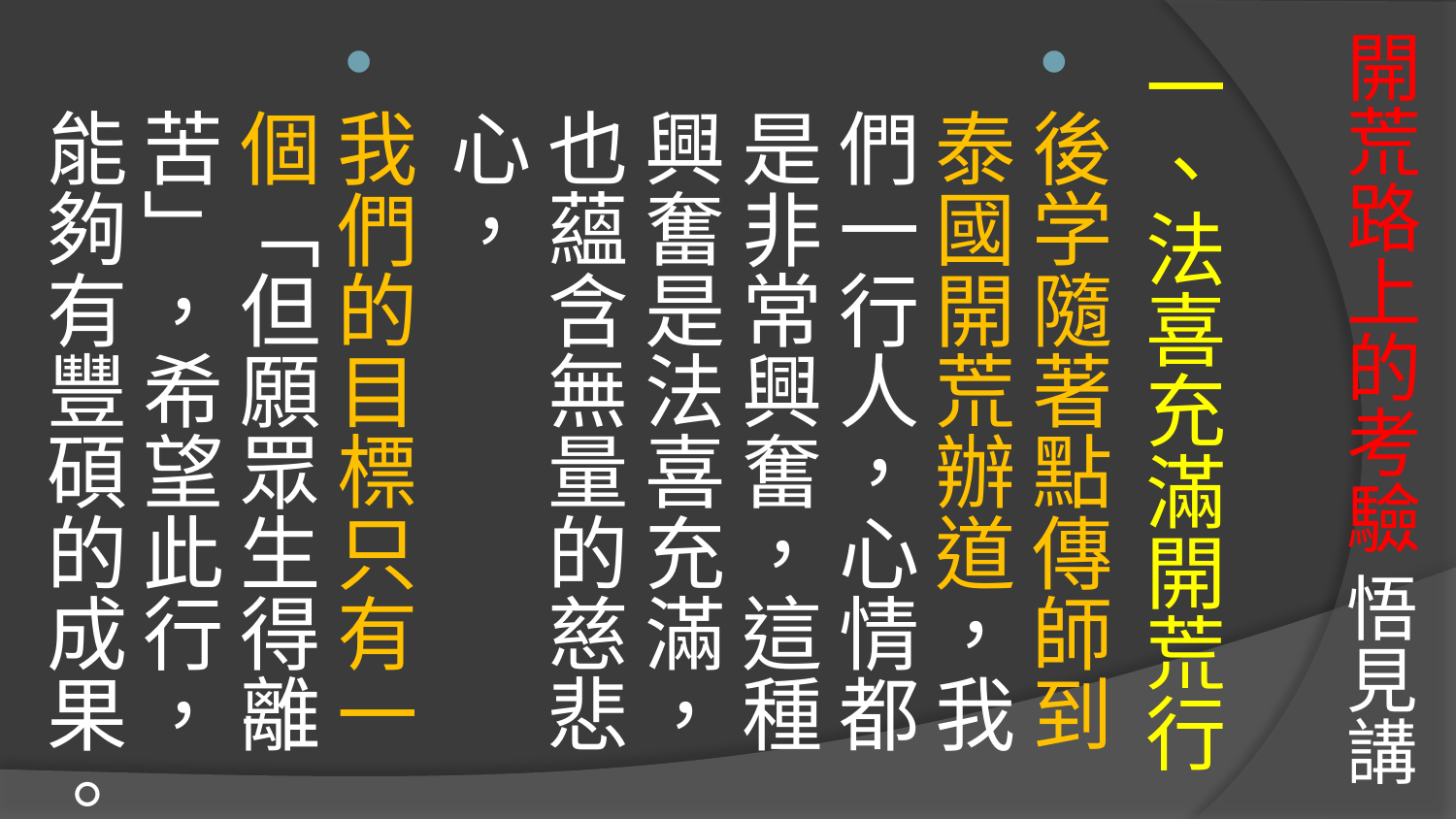

# 開荒路上的考驗 悟見講
一、法喜充滿開荒行
後学隨著點傳師到泰國開荒辦道，我們一行人，心情都是非常興奮，這種興奮是法喜充滿，也蘊含無量的慈悲心，
我們的目標只有一個「但願眾生得離苦」，希望此行，能夠有豐碩的成果。